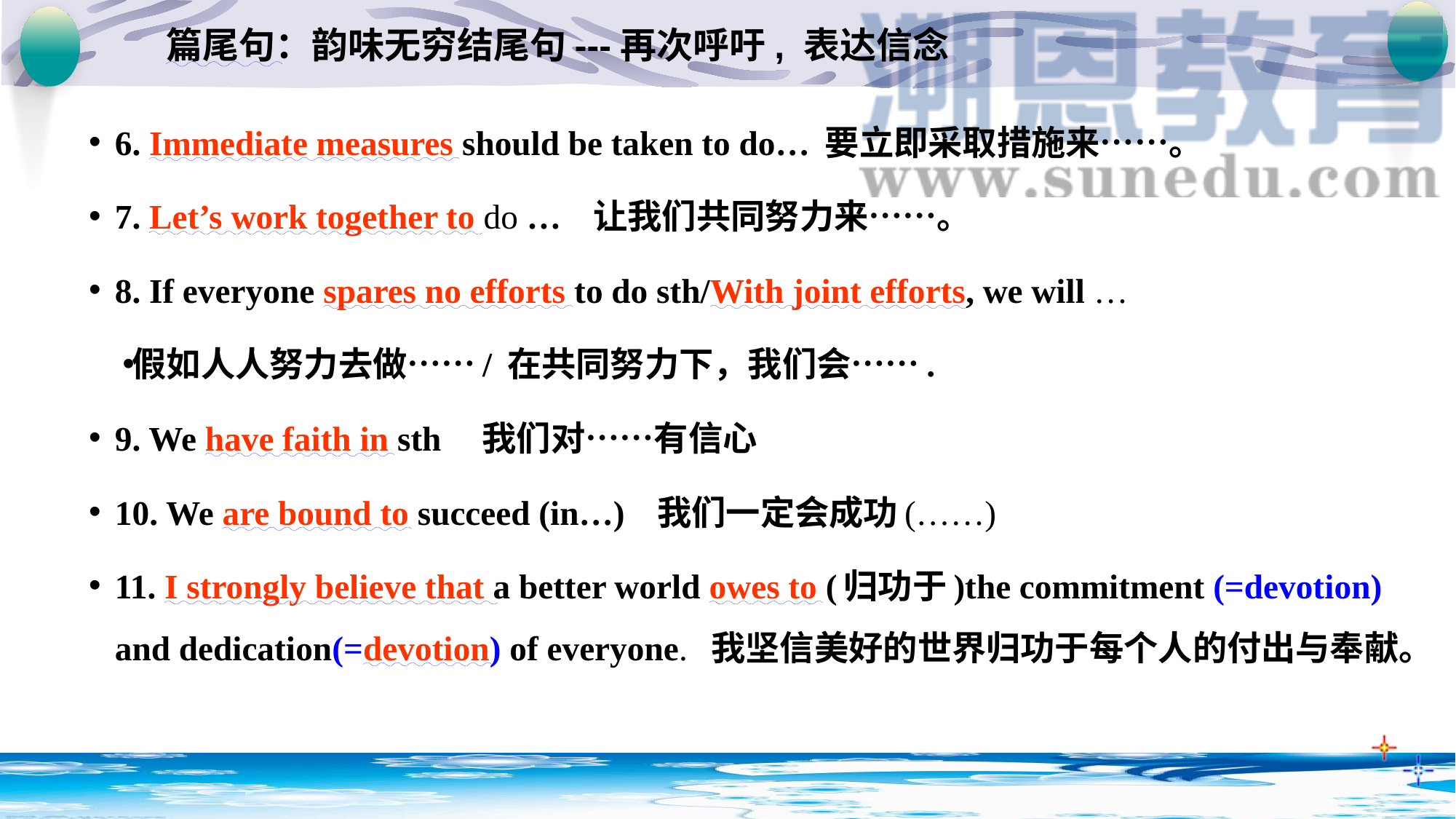

# 篇尾句：韵味无穷结尾句---再次呼吁, 表达信念
6. Immediate measures should be taken to do… 要立即采取措施来……。
7. Let’s work together to do …   让我们共同努力来……。
8. If everyone spares no efforts to do sth/With joint efforts, we will …
假如人人努力去做……/ 在共同努力下，我们会…….
9. We have faith in sth    我们对……有信心
10. We are bound to succeed (in…)   我们一定会成功(……)
11. I strongly believe that a better world owes to (归功于)the commitment (=devotion) and dedication(=devotion) of everyone.  我坚信美好的世界归功于每个人的付出与奉献。